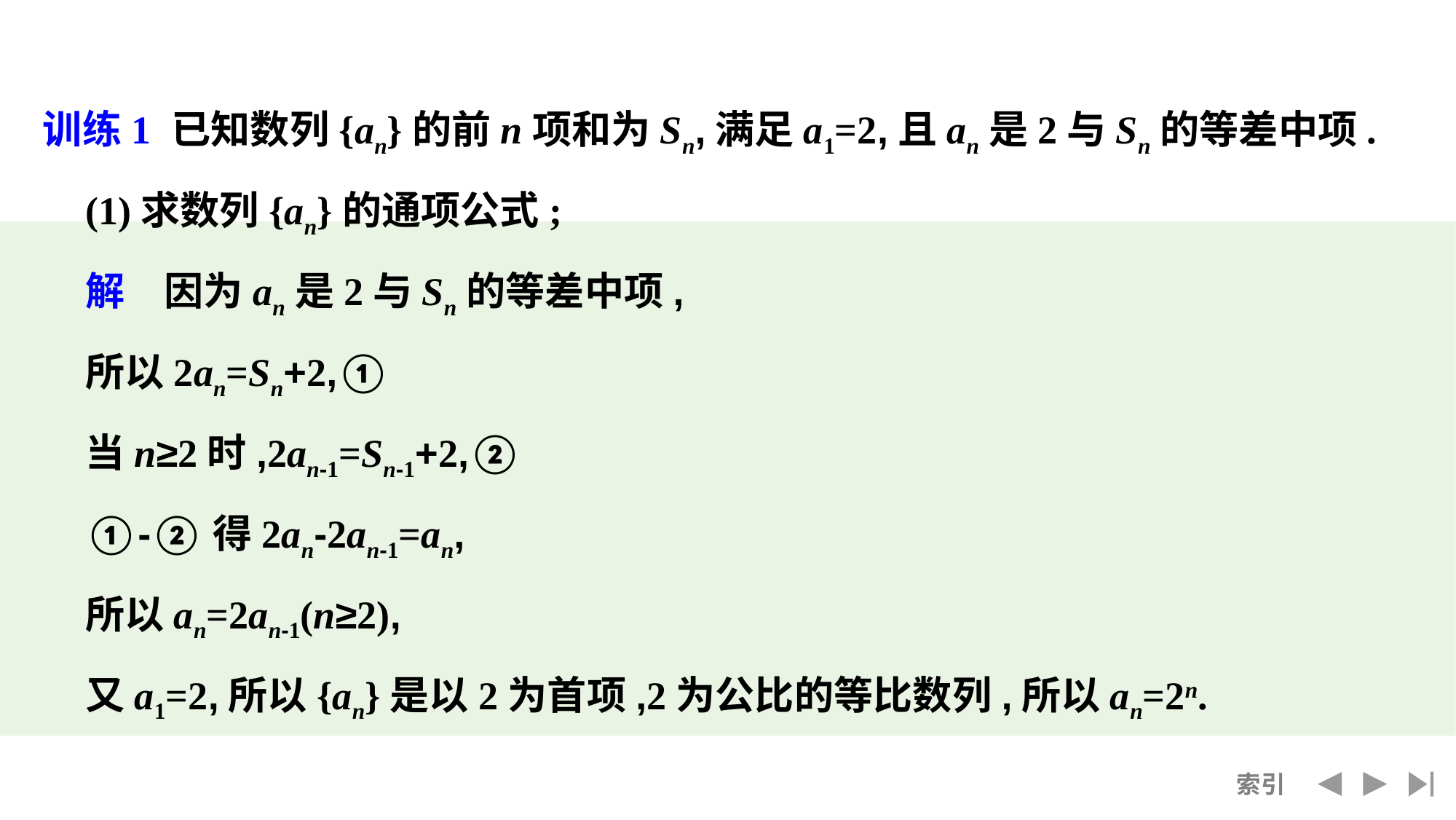

训练1 已知数列{an}的前n项和为Sn,满足a1=2,且an是2与Sn的等差中项.
	(1)求数列{an}的通项公式;
	解　因为an是2与Sn的等差中项,
	所以2an=Sn+2,①
	当n≥2时,2an-1=Sn-1+2,②
	①-②得2an-2an-1=an,
	所以an=2an-1(n≥2),
	又a1=2,所以{an}是以2为首项,2为公比的等比数列,所以an=2n.